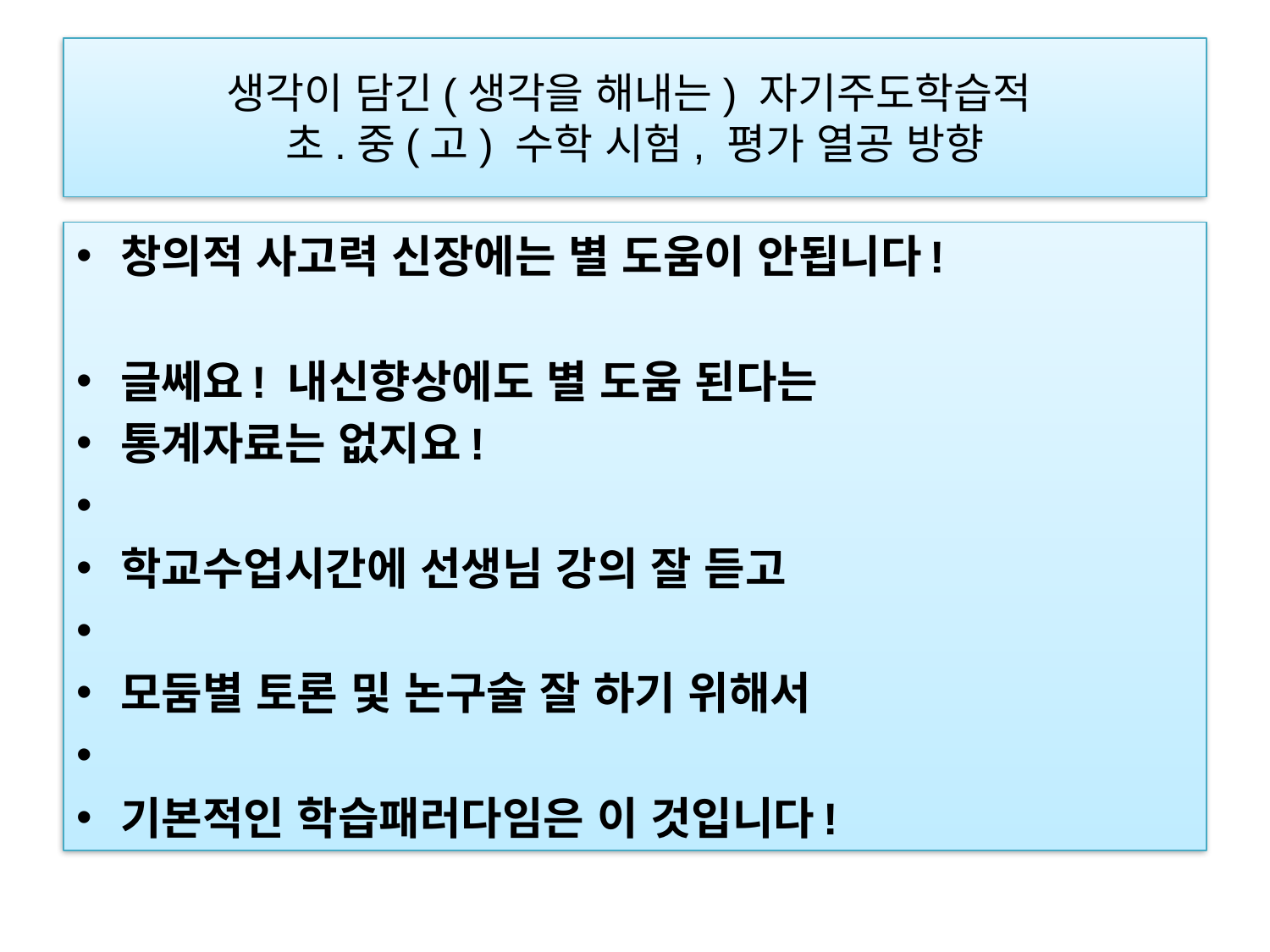

# 생각이 담긴(생각을 해내는) 자기주도학습적 초.중(고) 수학 시험, 평가 열공 방향
창의적 사고력 신장에는 별 도움이 안됩니다!

글쎄요! 내신향상에도 별 도움 된다는
통계자료는 없지요!

학교수업시간에 선생님 강의 잘 듣고

모둠별 토론 및 논구술 잘 하기 위해서

기본적인 학습패러다임은 이 것입니다!